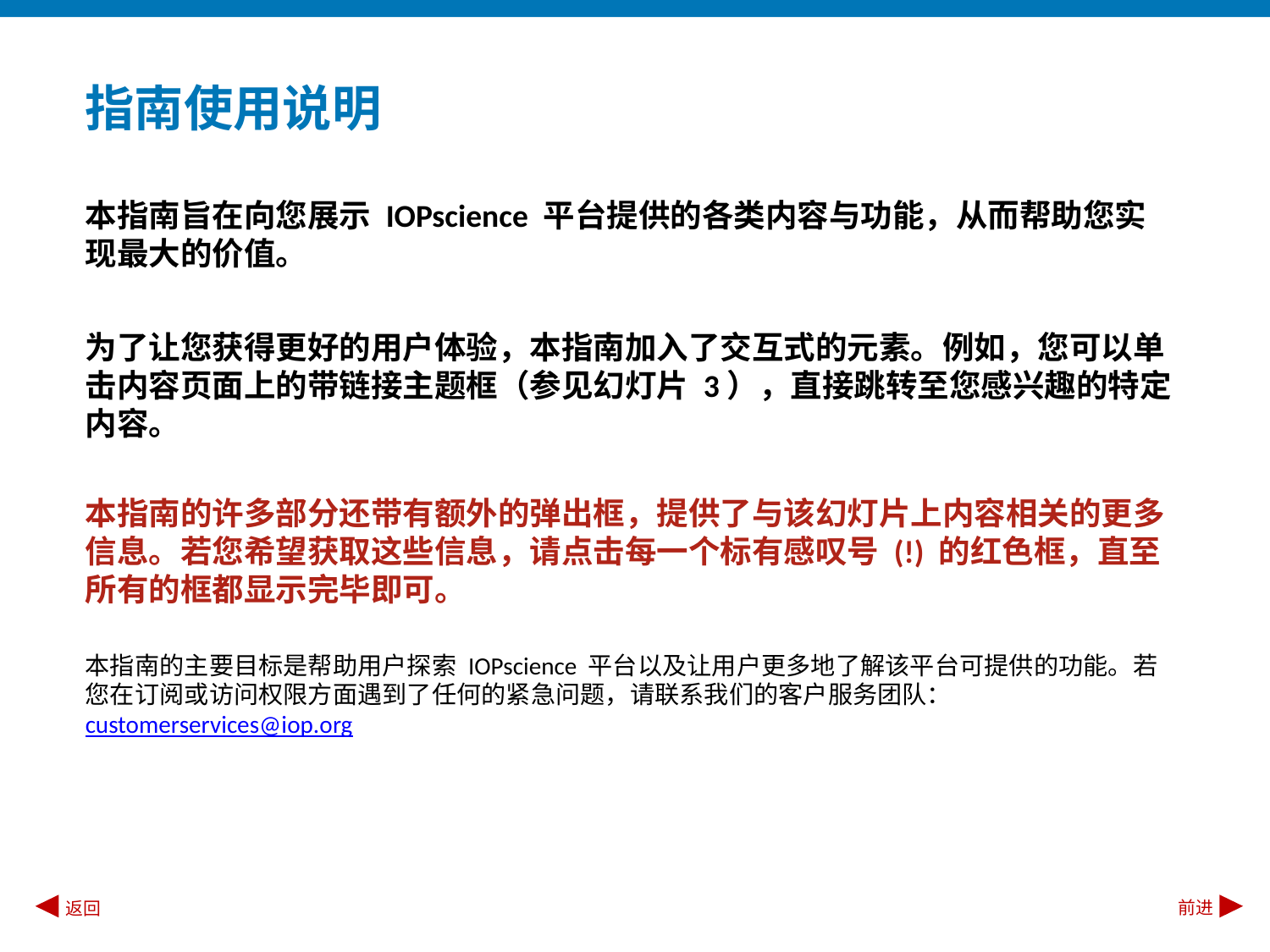

指南使用说明
本指南旨在向您展示 IOPscience 平台提供的各类内容与功能，从而帮助您实现最大的价值。

为了让您获得更好的用户体验，本指南加入了交互式的元素。例如，您可以单击内容页面上的带链接主题框（参见幻灯片 3），直接跳转至您感兴趣的特定内容。

本指南的许多部分还带有额外的弹出框，提供了与该幻灯片上内容相关的更多信息。若您希望获取这些信息，请点击每一个标有感叹号 (!) 的红色框，直至所有的框都显示完毕即可。

本指南的主要目标是帮助用户探索 IOPscience 平台以及让用户更多地了解该平台可提供的功能。若您在订阅或访问权限方面遇到了任何的紧急问题，请联系我们的客户服务团队：customerservices@iop.org

前进
返回